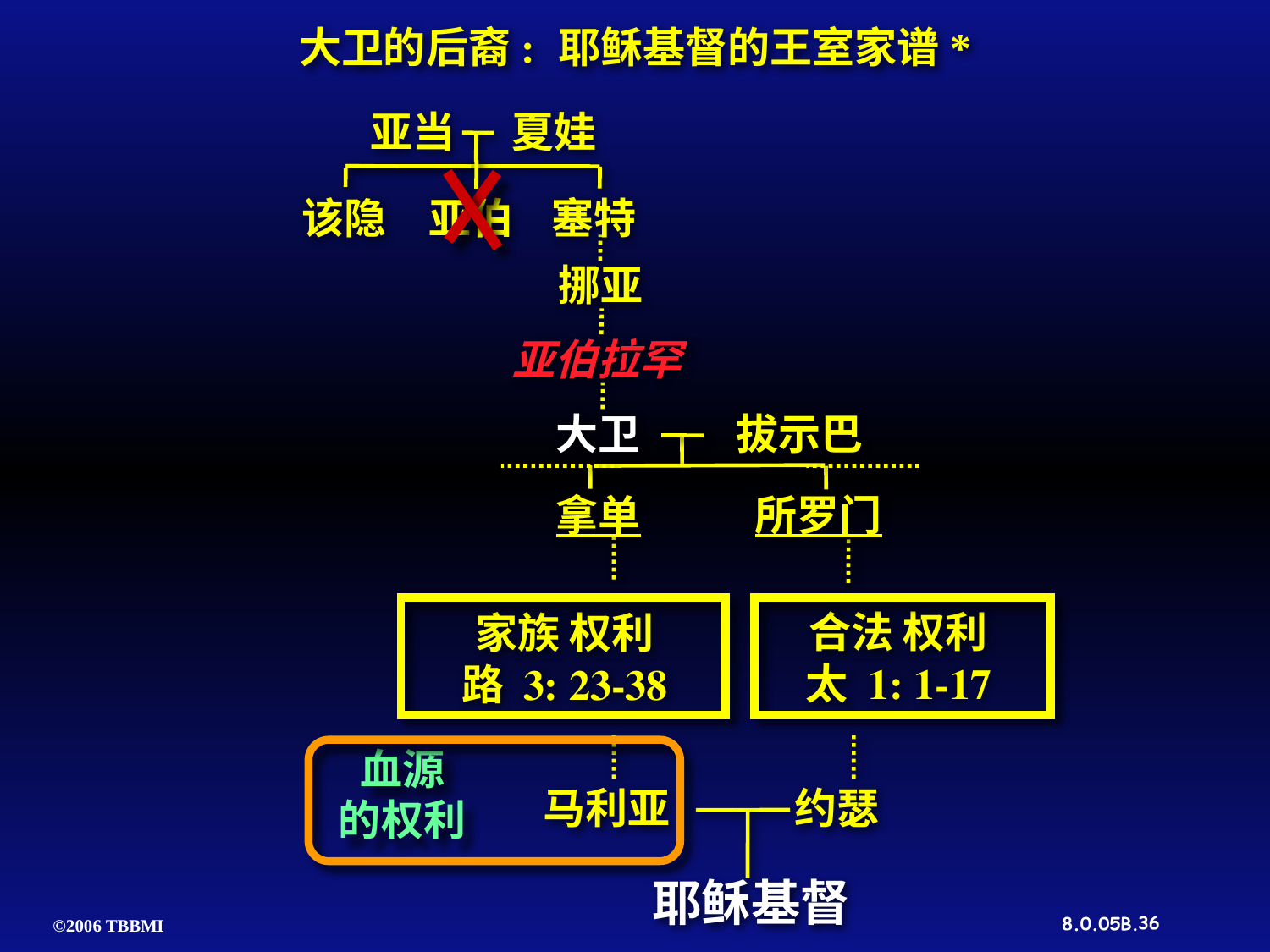

大卫的后裔:  耶稣基督的王室家谱*
亚当      夏娃

该隐	亚伯    塞特

挪亚

亚伯拉罕

大卫
拔示巴

 拿单            所罗门

家族 权利
路 3: 23-38

合法 权利
太 1: 1-17

血源
的权利
马利亚             约瑟

      耶稣基督

36